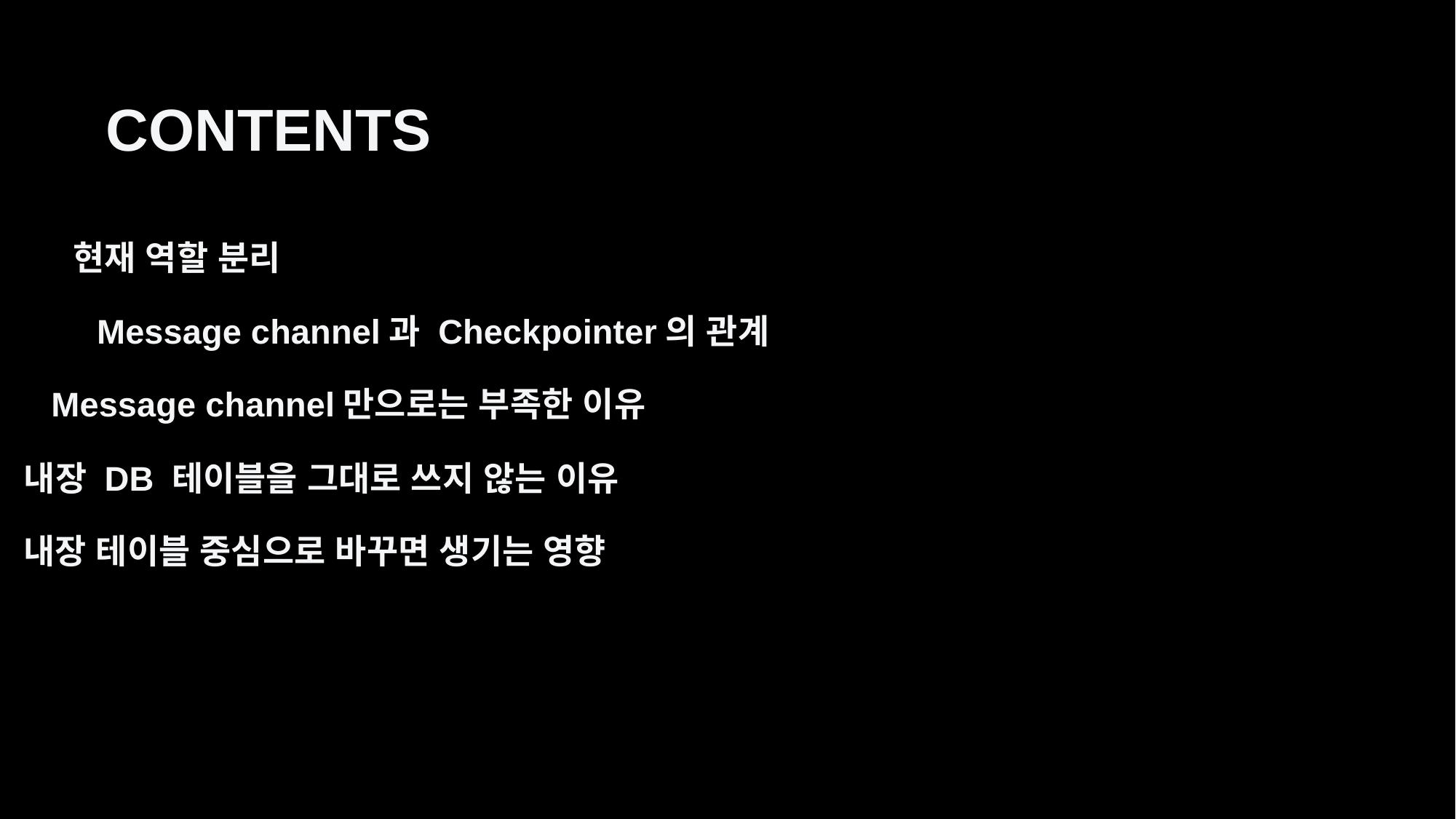

CONTENTS
현재 역할 분리
Message channel과 Checkpointer의 관계
Message channel만으로는 부족한 이유
내장 DB 테이블을 그대로 쓰지 않는 이유
내장 테이블 중심으로 바꾸면 생기는 영향